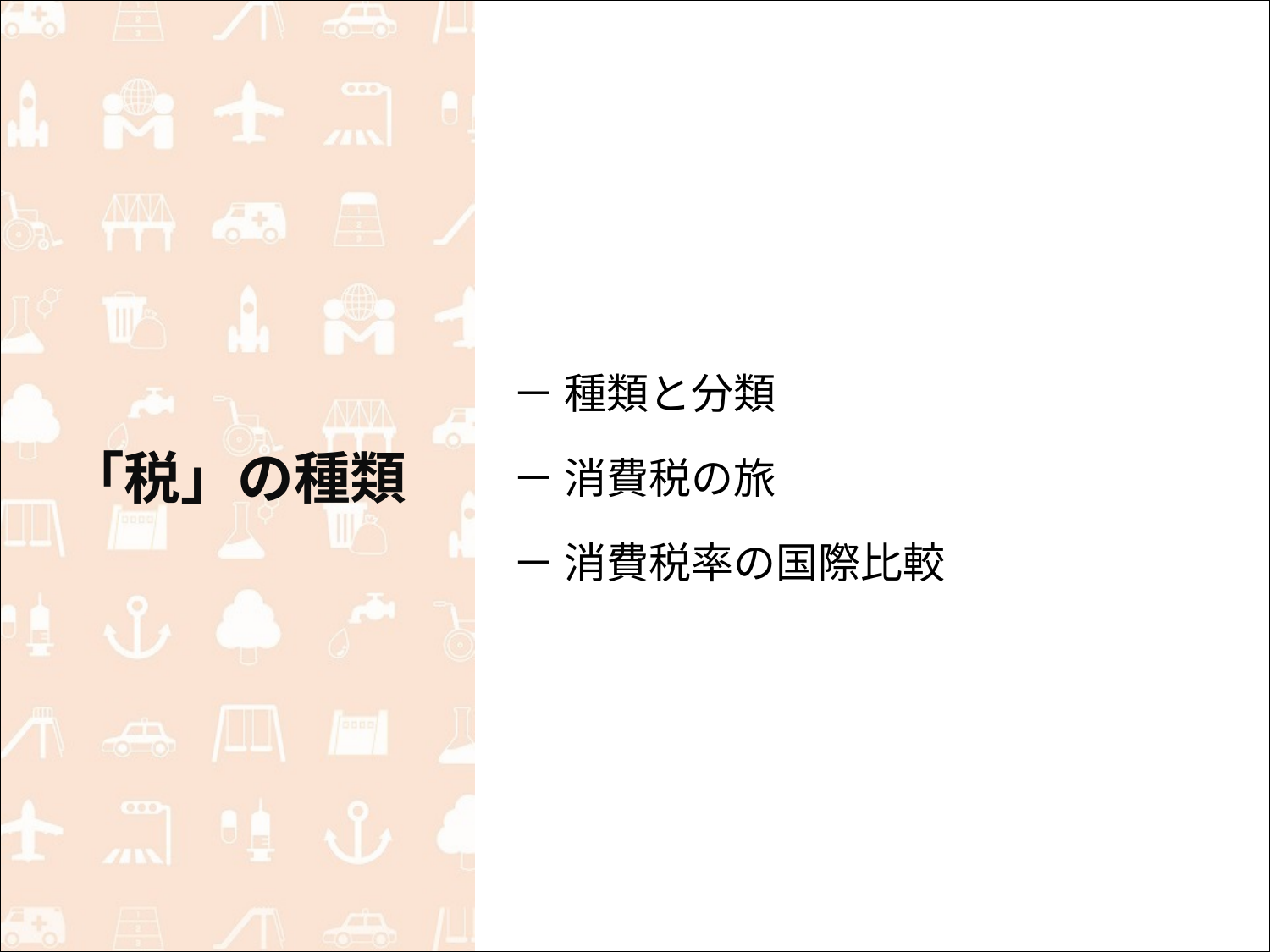

# 「税」の種類

－ 種類と分類
－ 消費税の旅
－ 消費税率の国際比較